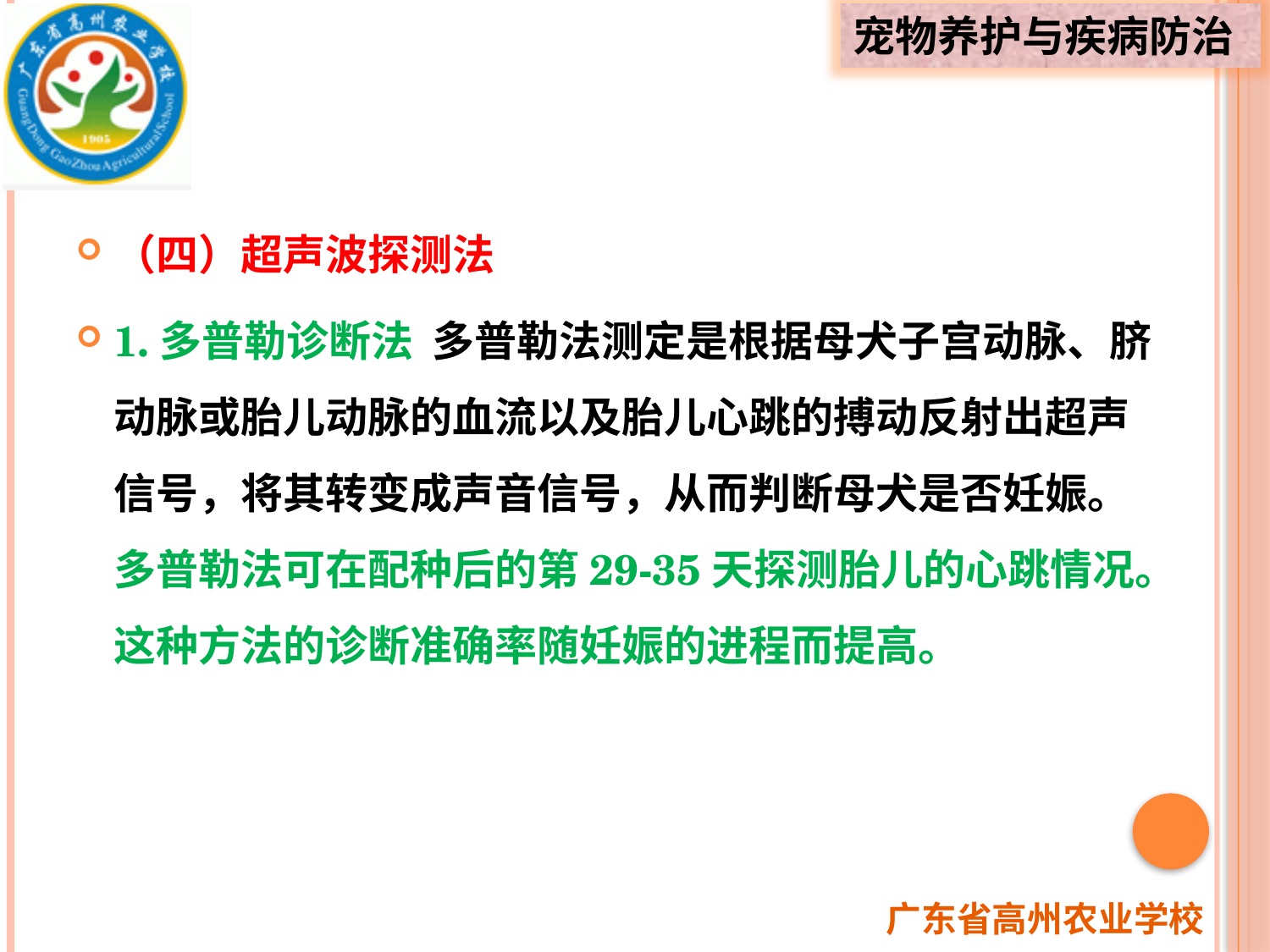

（四）超声波探测法
1.多普勒诊断法  多普勒法测定是根据母犬子宫动脉、脐动脉或胎儿动脉的血流以及胎儿心跳的搏动反射出超声信号，将其转变成声音信号，从而判断母犬是否妊娠。多普勒法可在配种后的第29-35天探测胎儿的心跳情况。这种方法的诊断准确率随妊娠的进程而提高。